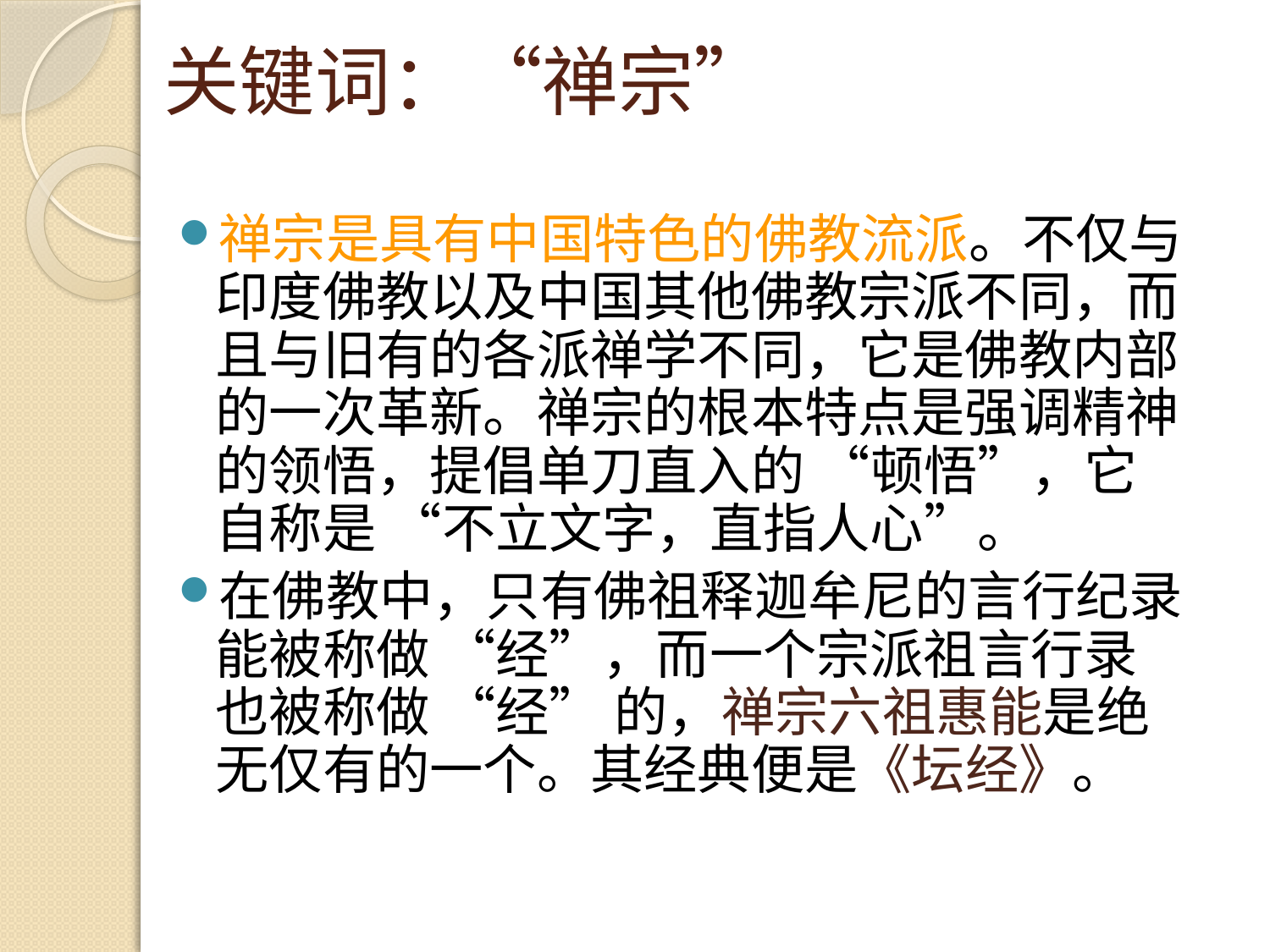

# 关键词：“禅宗”
禅宗是具有中国特色的佛教流派。不仅与印度佛教以及中国其他佛教宗派不同，而且与旧有的各派禅学不同，它是佛教内部的一次革新。禅宗的根本特点是强调精神的领悟，提倡单刀直入的 “顿悟”，它自称是 “不立文字，直指人心”。
在佛教中，只有佛祖释迦牟尼的言行纪录能被称做 “经”，而一个宗派祖言行录也被称做 “经” 的，禅宗六祖惠能是绝无仅有的一个。其经典便是《坛经》。